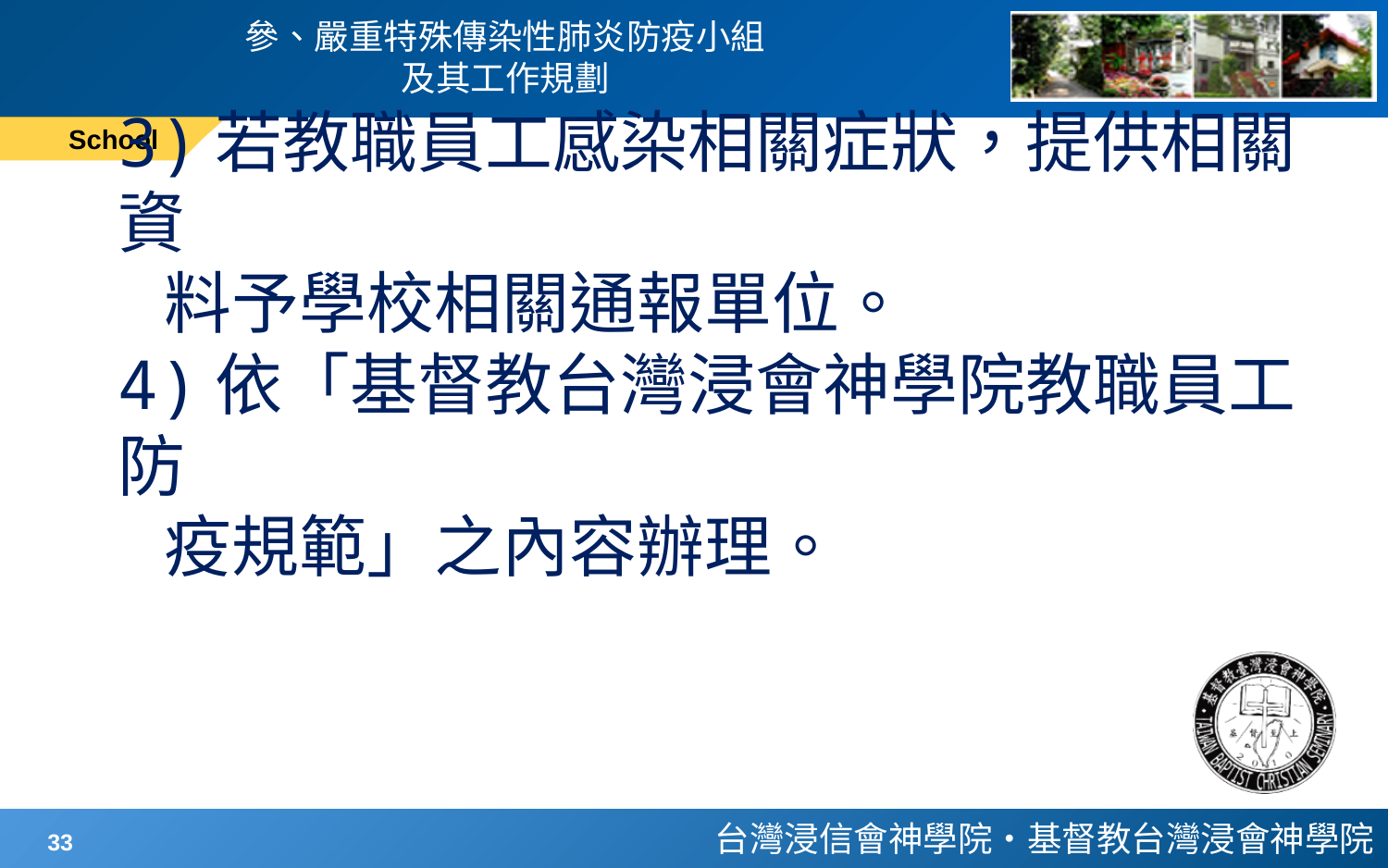

# 參、嚴重特殊傳染性肺炎防疫小組 及其工作規劃
School
3)若教職員工感染相關症狀，提供相關資
  料予學校相關通報單位。
4)依「基督教台灣浸會神學院教職員工防
  疫規範」之內容辦理。